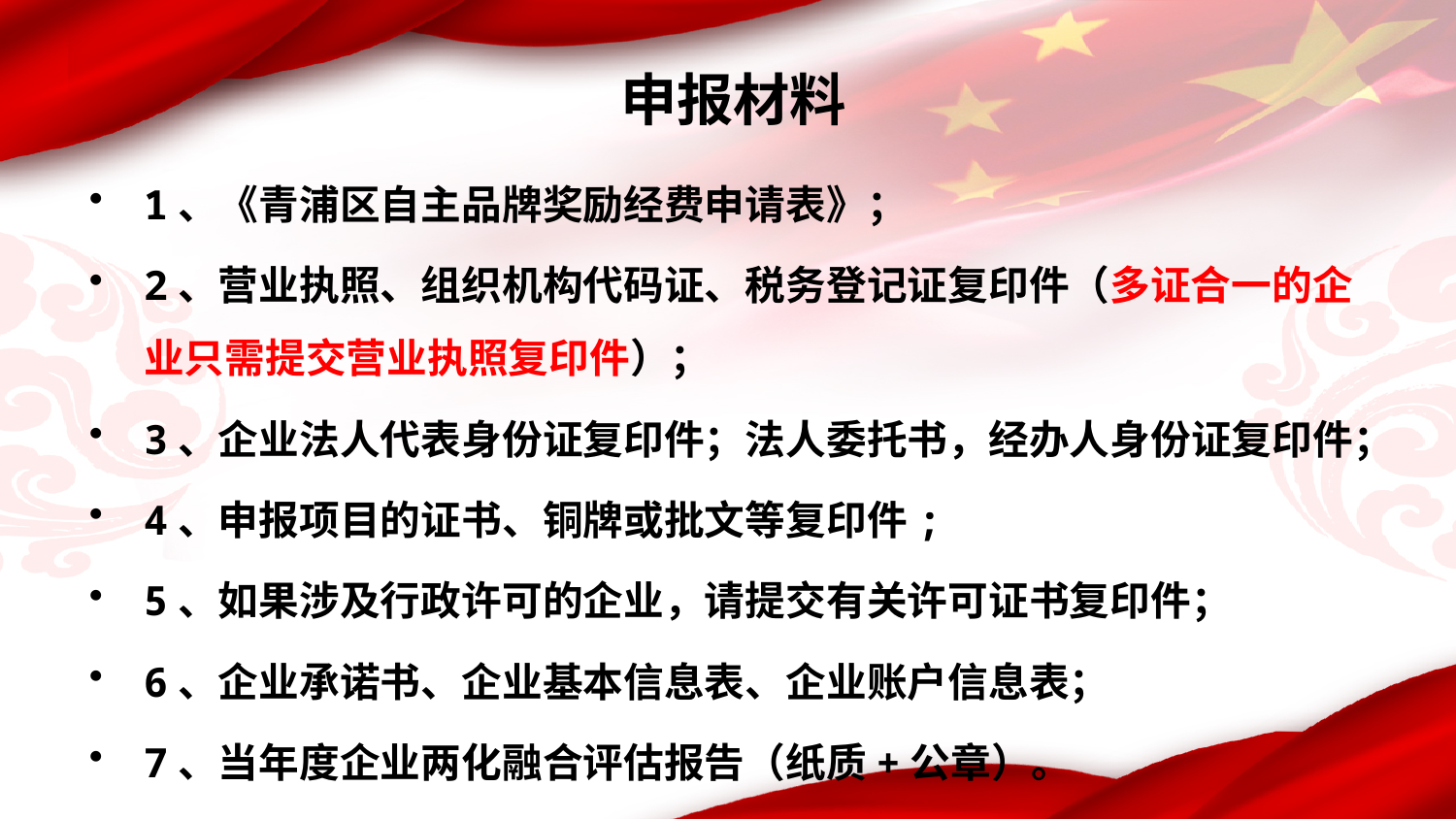

申报材料
1、《青浦区自主品牌奖励经费申请表》；
2、营业执照、组织机构代码证、税务登记证复印件（多证合一的企业只需提交营业执照复印件）；
3、企业法人代表身份证复印件；法人委托书，经办人身份证复印件；
4、申报项目的证书、铜牌或批文等复印件;
5、如果涉及行政许可的企业，请提交有关许可证书复印件；
6、企业承诺书、企业基本信息表、企业账户信息表；
7、当年度企业两化融合评估报告（纸质+公章）。